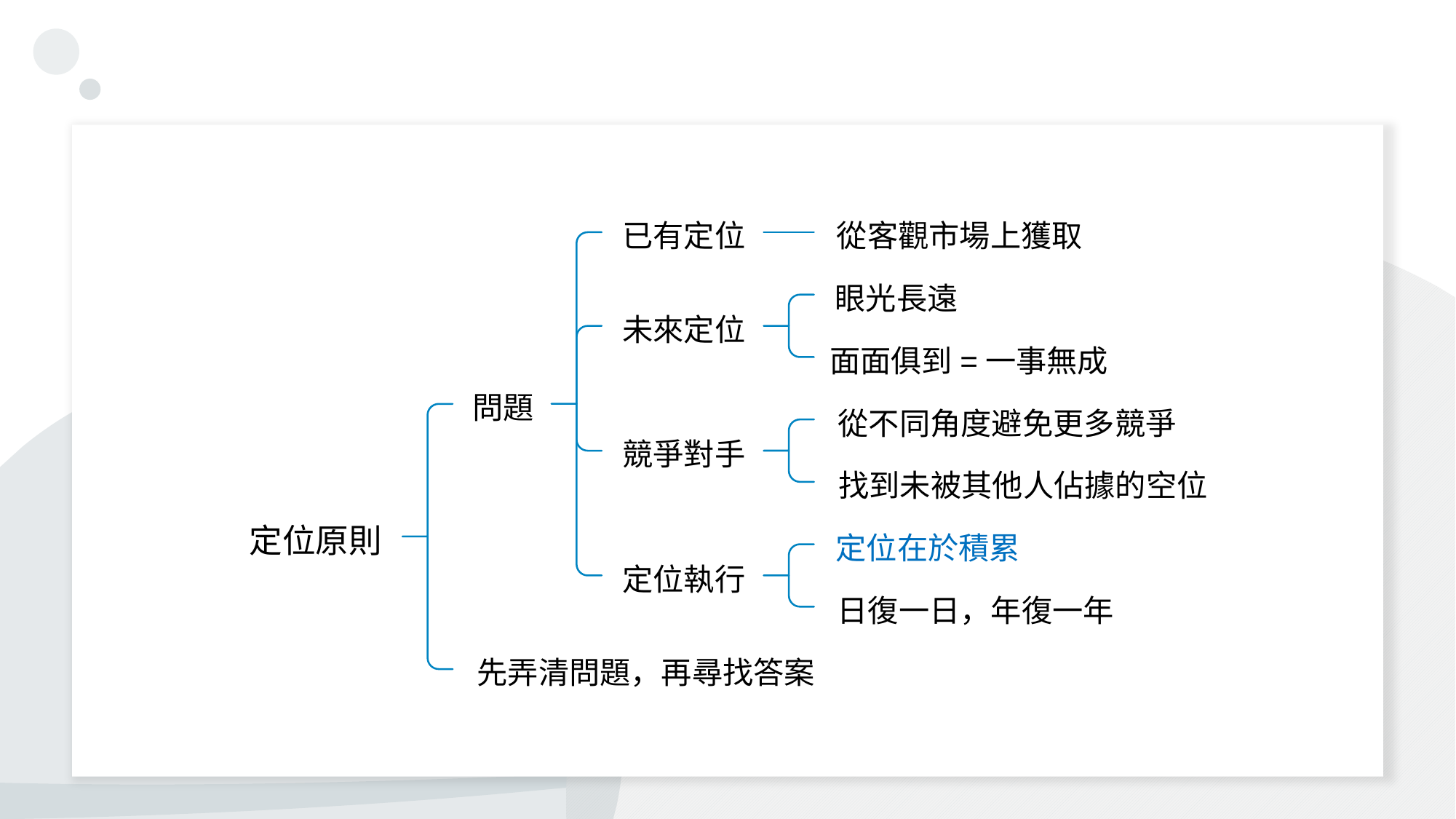

已有定位
從客觀市場上獲取

眼光長遠
未來定位

面面俱到=一事無成

問題
從不同角度避免更多競爭
競爭對手

找到未被其他人佔據的空位

定位原則
定位在於積累
定位執行

日復一日，年復一年

先弄清問題，再尋找答案